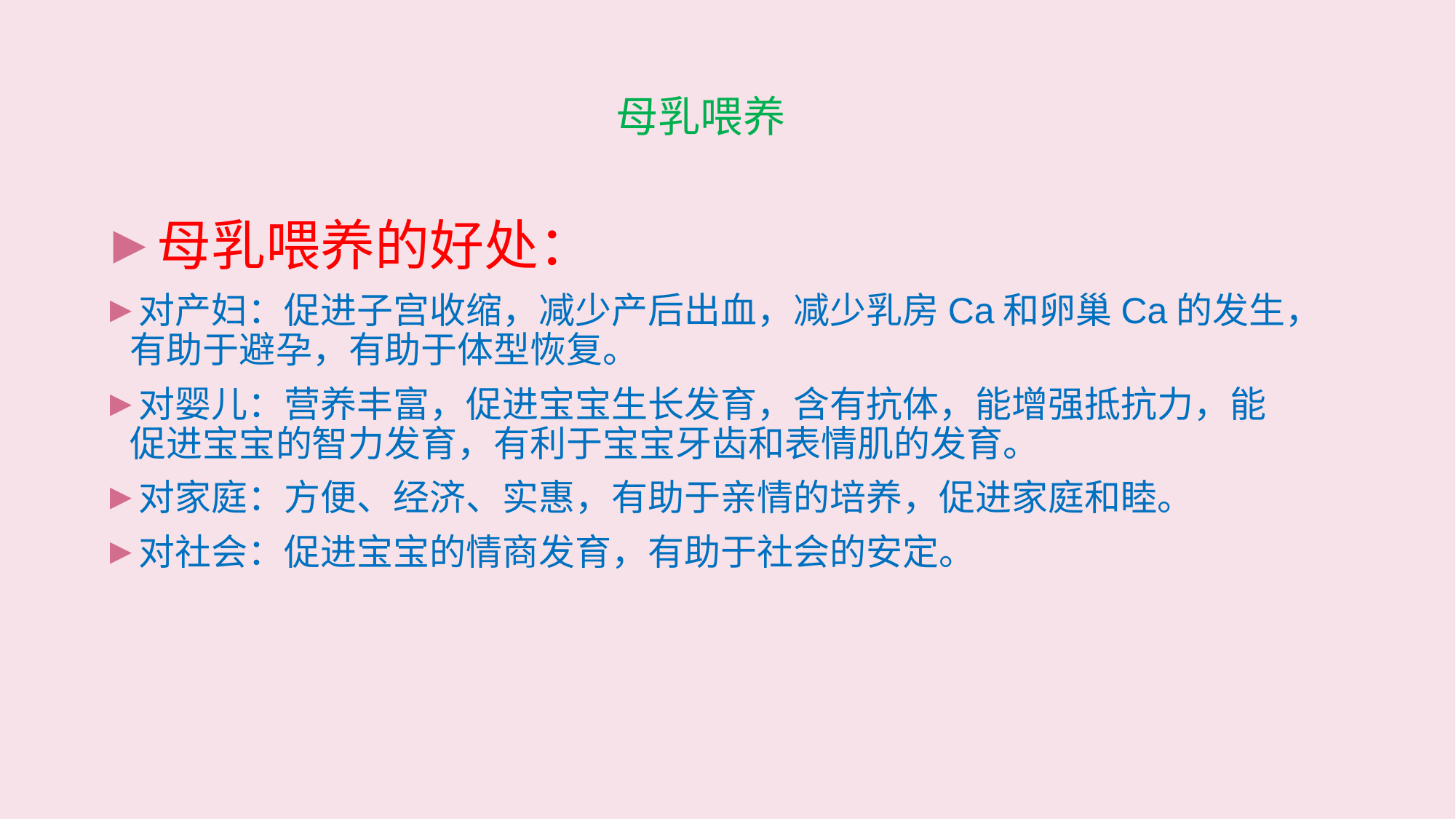

# 母乳喂养
母乳喂养的好处：
对产妇：促进子宫收缩，减少产后出血，减少乳房Ca和卵巢Ca的发生，有助于避孕，有助于体型恢复。
对婴儿：营养丰富，促进宝宝生长发育，含有抗体，能增强抵抗力，能促进宝宝的智力发育，有利于宝宝牙齿和表情肌的发育。
对家庭：方便、经济、实惠，有助于亲情的培养，促进家庭和睦。
对社会：促进宝宝的情商发育，有助于社会的安定。